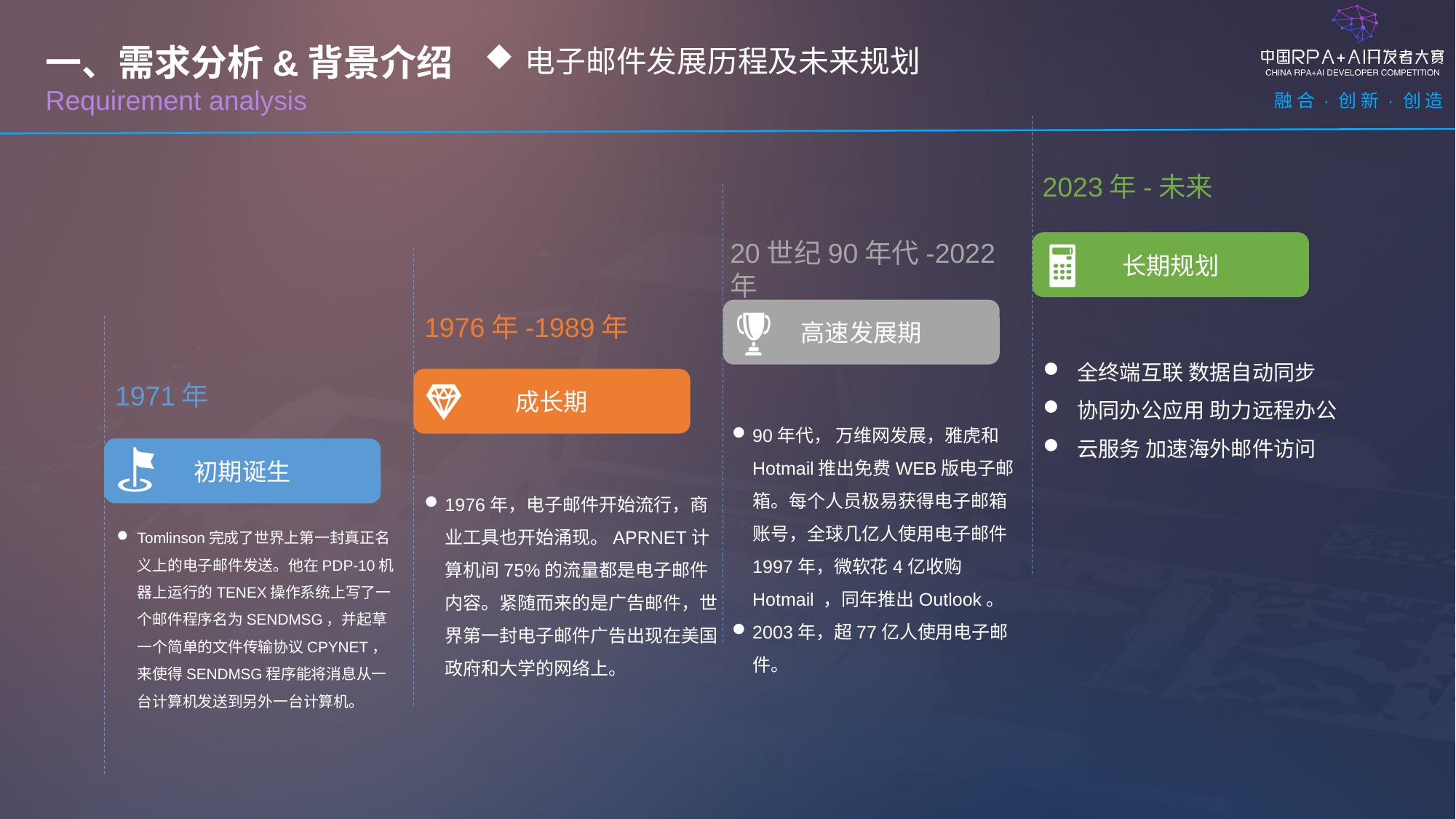

一、需求分析&背景介绍
Requirement analysis
电子邮件发展历程及未来规划
2023年-未来
20世纪90年代-2022年
长期规划

高速发展期

1976年-1989年
全终端互联 数据自动同步
协同办公应用 助力远程办公
云服务 加速海外邮件访问

成长期

1971年
90年代， 万维网发展，雅虎和Hotmail推出免费WEB版电子邮箱。每个人员极易获得电子邮箱账号，全球几亿人使用电子邮件1997年，微软花4亿收购Hotmail ，同年推出Outlook。
2003年，超77亿人使用电子邮件。
初期诞生

1976年，电子邮件开始流行，商业工具也开始涌现。APRNET计算机间75%的流量都是电子邮件内容。紧随而来的是广告邮件，世界第一封电子邮件广告出现在美国政府和大学的网络上。
Tomlinson完成了世界上第一封真正名义上的电子邮件发送。他在PDP-10机器上运行的TENEX操作系统上写了一个邮件程序名为SENDMSG，并起草一个简单的文件传输协议CPYNET，来使得SENDMSG程序能将消息从一台计算机发送到另外一台计算机。